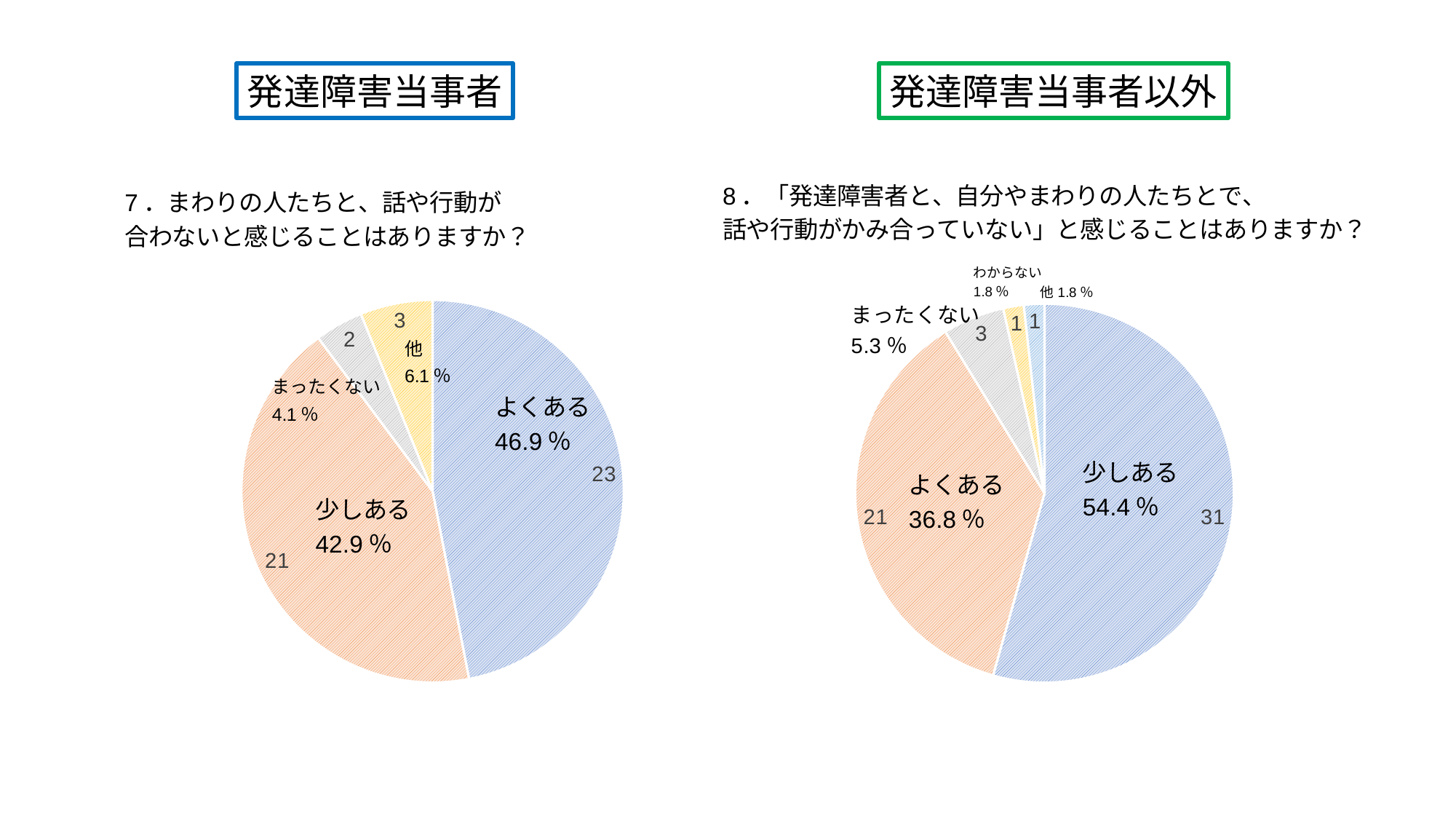

発達障害当事者
発達障害当事者以外

### Chart

| Category |  |
|---|---|
| 少しある | 31.0 |
| よくある | 21.0 |
| まったくない | 3.0 |
| わからない | 1.0 |
| 他…あまり感じることはありません。 | 1.0 |

### Chart

| Category |  |
|---|---|
| よくある | 23.0 |
| 少しある | 21.0 |
| まったくない | 2.0 |
| 他 | 3.0 |